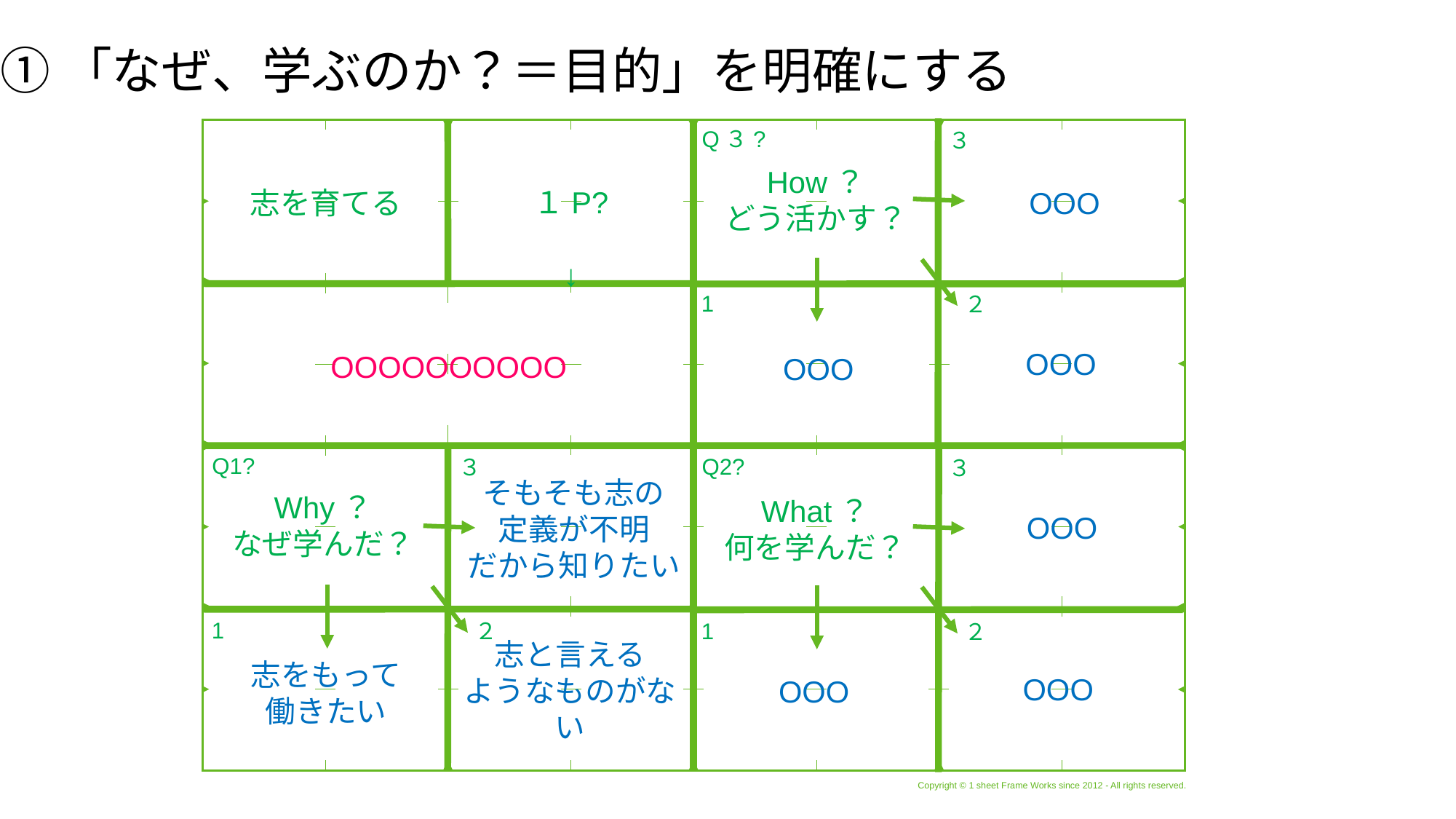

①「なぜ、学ぶのか？＝目的」を明確にする
How？
どう活かす？
Q３?

Copyright © 1 sheet Frame Works since 2012 - All rights reserved.

１P?

↓
３
志を育てる
OOO
OOO
1
OOOOOOOOOO
  ２
OOO
Why？
なぜ学んだ？
Q1?
OOO
Q2?
What？
何を学んだ？
３
そもそも志の
定義が不明
だから知りたい
３
OOO
志と言える
ようなものがない
OOO
1
  ２
1
志をもって
働きたい
  ２